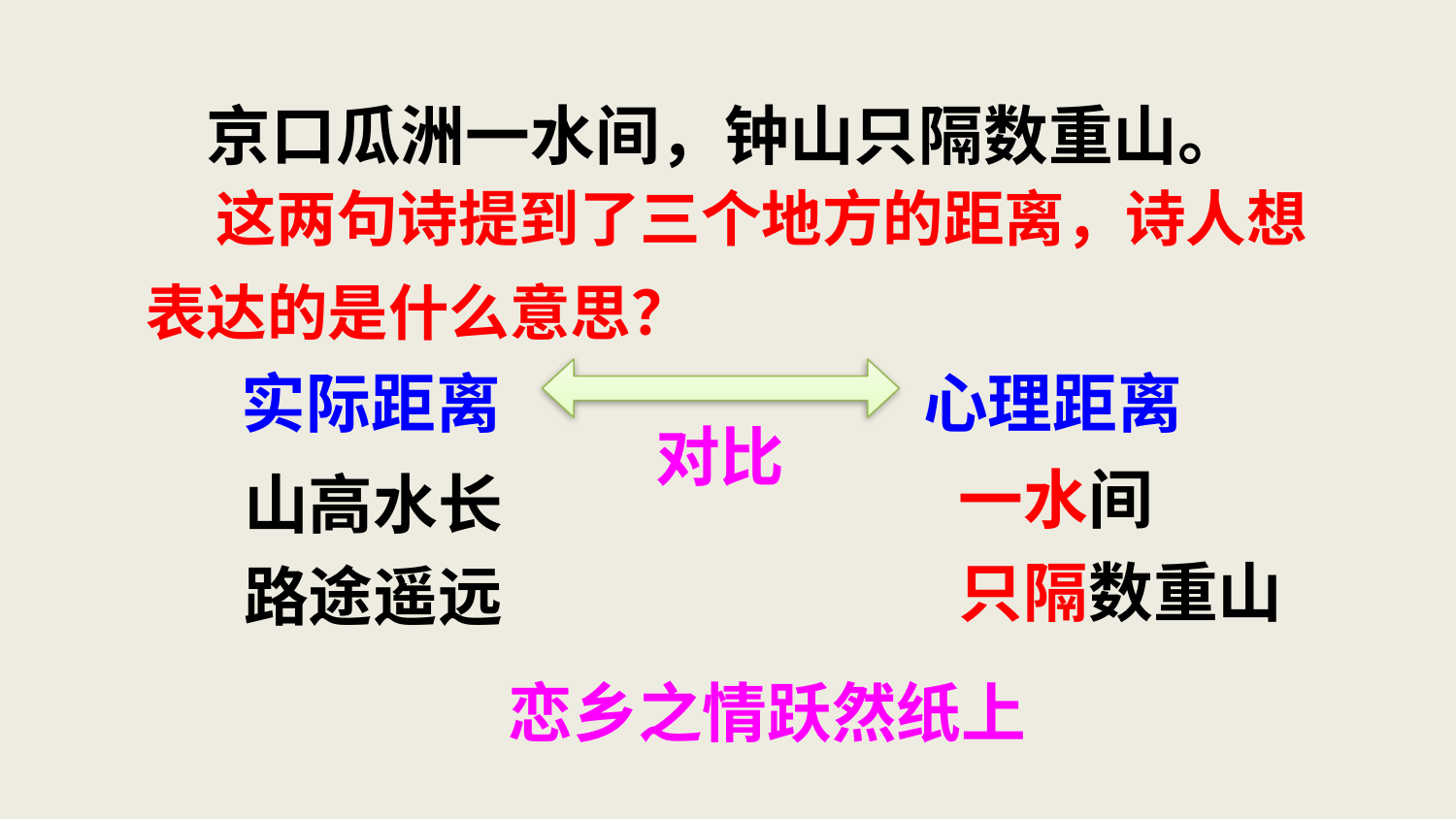

京口瓜洲一水间，钟山只隔数重山。
    这两句诗提到了三个地方的距离，诗人想表达的是什么意思？
状元成才路
状元成才路
状元成才路
状元成才路
状元成才路
状元成才路
状元成才路
状元成才路
状元成才路
状元成才路
状元成才路
状元成才路
状元成才路
状元成才路
状元成才路
状元成才路
状元成才路
状元成才路
状元成才路
状元成才路
状元成才路
状元成才路
状元成才路
状元成才路
状元成才路
状元成才路
状元成才路
状元成才路
状元成才路
状元成才路
状元成才路
状元成才路
状元成才路
状元成才路
状元成才路
实际距离
心理距离
状元成才路
状元成才路
状元成才路
状元成才路
状元成才路

对比
状元成才路
状元成才路
状元成才路
状元成才路
状元成才路
状元成才路
状元成才路
状元成才路
状元成才路
状元成才路
状元成才路
状元成才路
状元成才路
状元成才路
状元成才路
状元成才路
状元成才路
状元成才路
一水间
只隔数重山
状元成才路
状元成才路
山高水长
路途遥远
状元成才路
状元成才路
状元成才路
状元成才路
状元成才路
状元成才路
状元成才路
状元成才路
状元成才路
状元成才路
状元成才路
状元成才路
状元成才路
状元成才路
状元成才路
状元成才路
状元成才路
状元成才路
状元成才路
状元成才路
状元成才路
状元成才路
状元成才路
状元成才路
状元成才路
状元成才路
状元成才路
状元成才路
状元成才路
状元成才路
状元成才路
状元成才路
状元成才路
状元成才路
状元成才路
状元成才路
状元成才路
状元成才路
状元成才路
状元成才路
恋乡之情跃然纸上